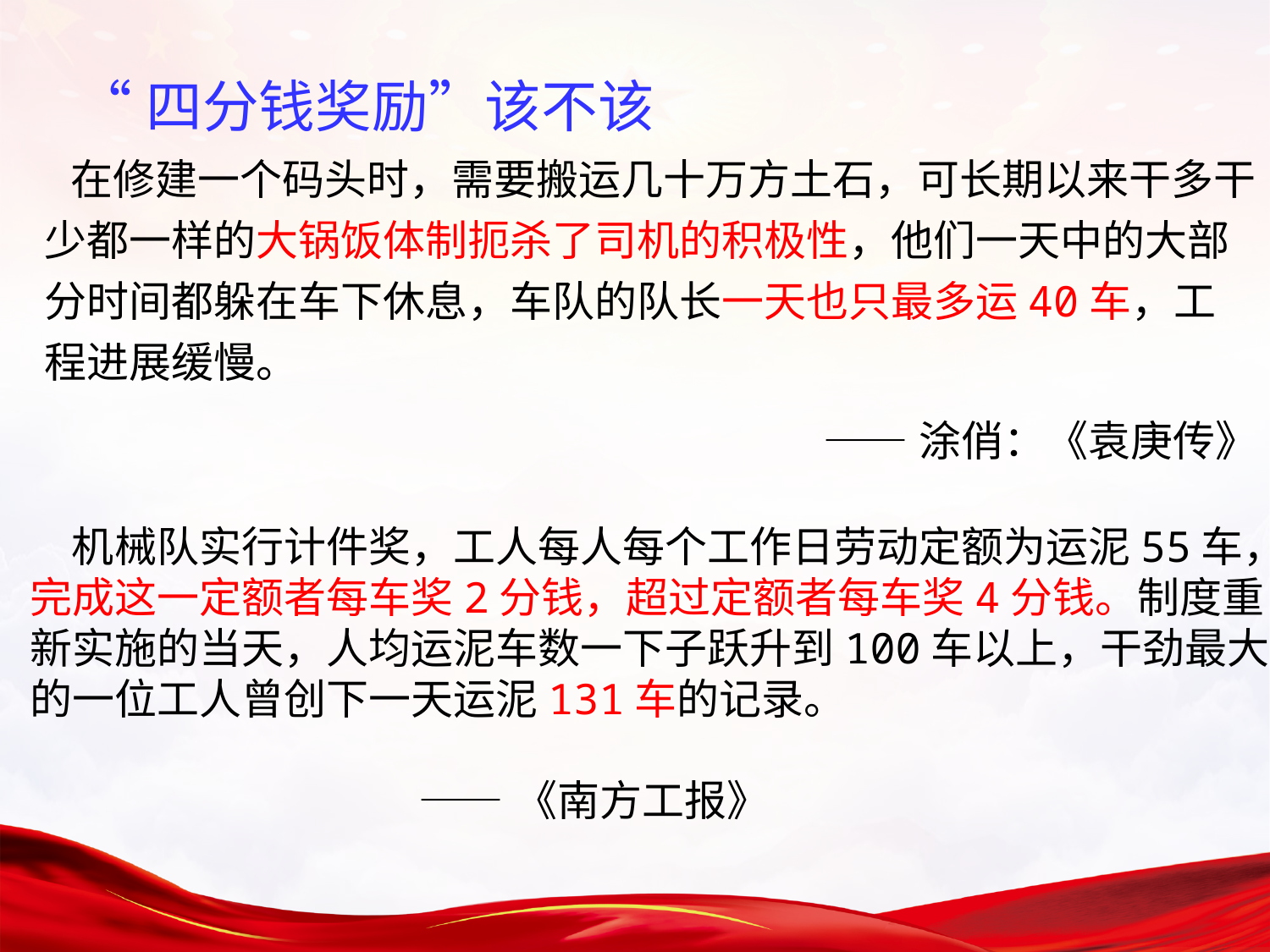

“四分钱奖励”该不该
      在修建一个码头时，需要搬运几十万方土石，可长期以来干多干少都一样的大锅饭体制扼杀了司机的积极性，他们一天中的大部分时间都躲在车下休息，车队的队长一天也只最多运40车，工程进展缓慢。
                            ——涂俏：《袁庚传》

    机械队实行计件奖，工人每人每个工作日劳动定额为运泥55车，完成这一定额者每车奖2分钱，超过定额者每车奖4分钱。制度重新实施的当天，人均运泥车数一下子跃升到100车以上，干劲最大的一位工人曾创下一天运泥131车的记录。
                                         ——《南方工报》